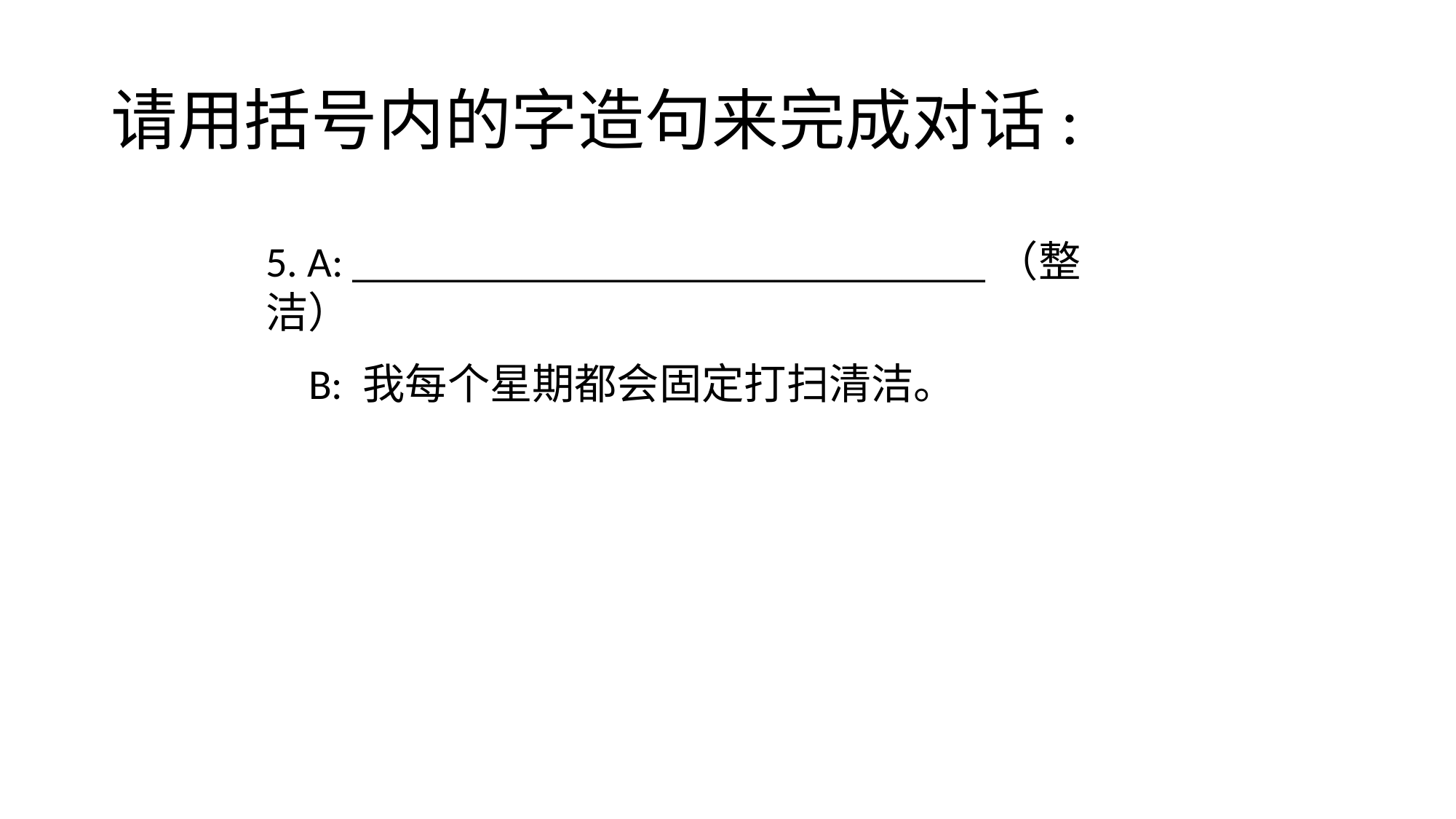

# 请用括号内的字造句来完成对话:
5. A: ______________________________（整洁）
B: 我每个星期都会固定打扫清洁。